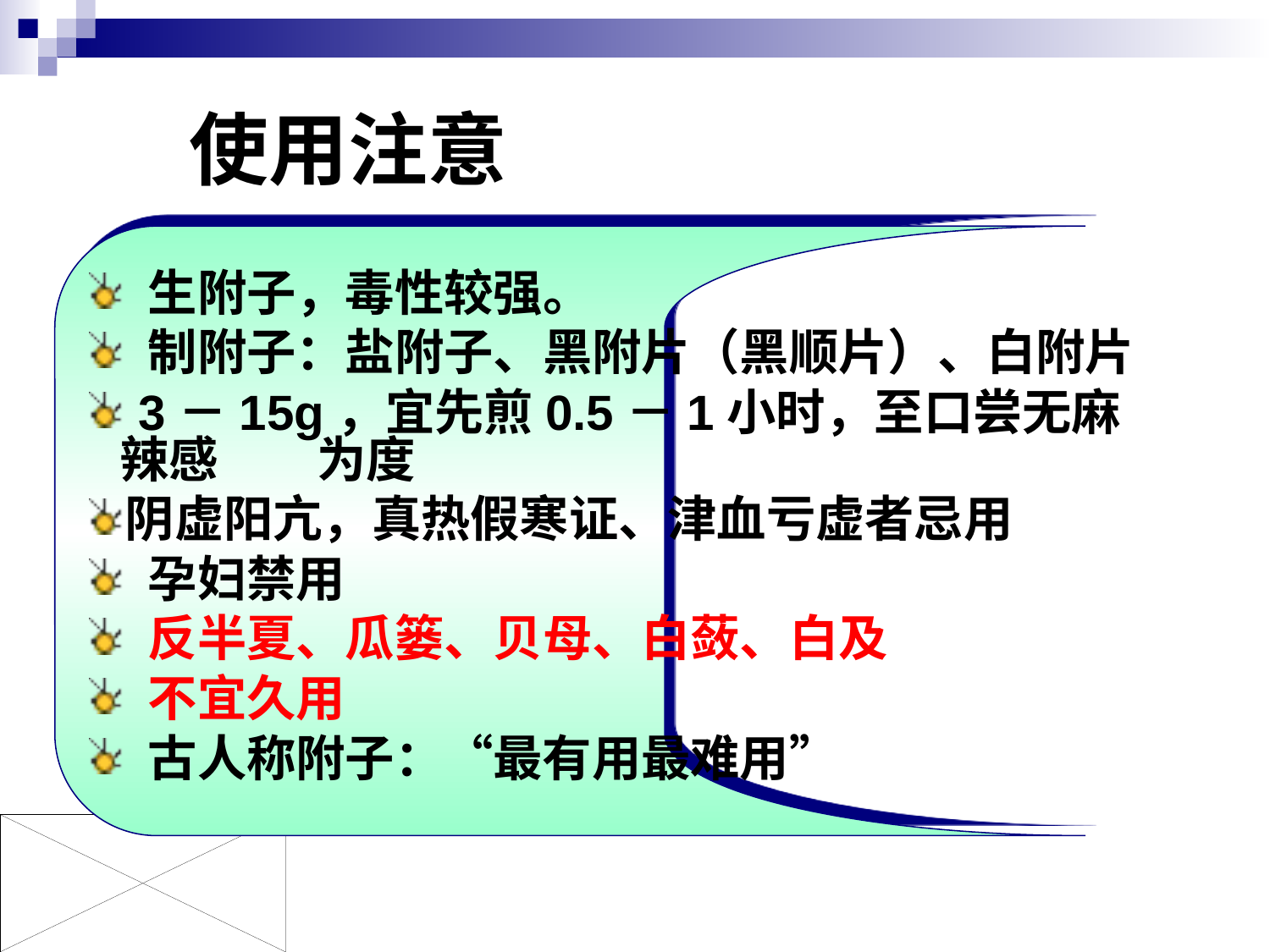

# 使用注意

 生附子，毒性较强。
 制附子：盐附子、黑附片（黑顺片）、白附片
 3－15g，宜先煎0.5－1小时，至口尝无麻辣感　　为度
阴虚阳亢，真热假寒证、津血亏虚者忌用
 孕妇禁用
 反半夏、瓜篓、贝母、白蔹、白及
 不宜久用
 古人称附子：“最有用最难用”